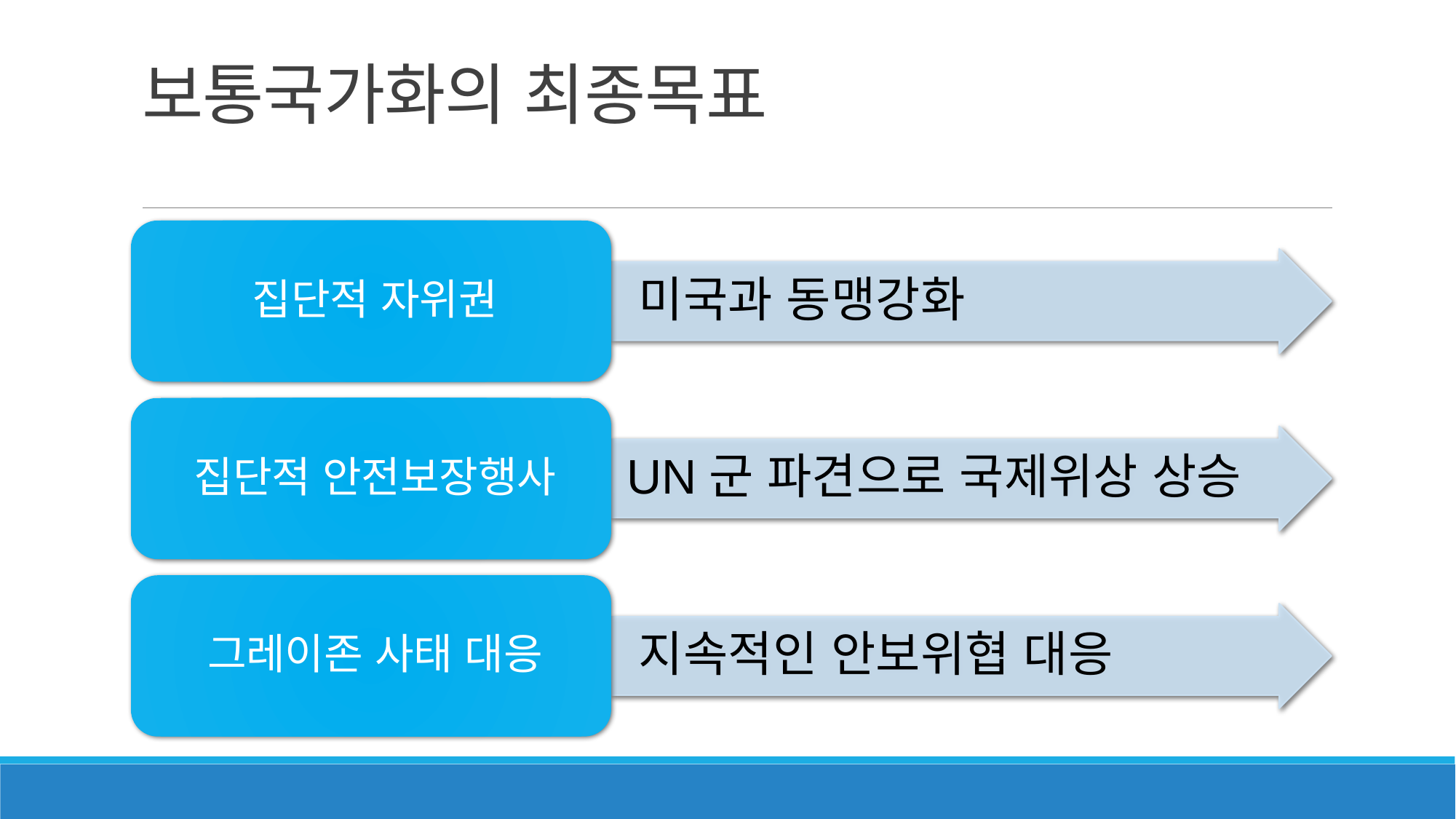

# 보통국가화의 최종목표
 미국과 동맹강화
집단적 자위권
 UN군 파견으로 국제위상 상승
집단적 안전보장행사
 지속적인 안보위협 대응
그레이존 사태 대응